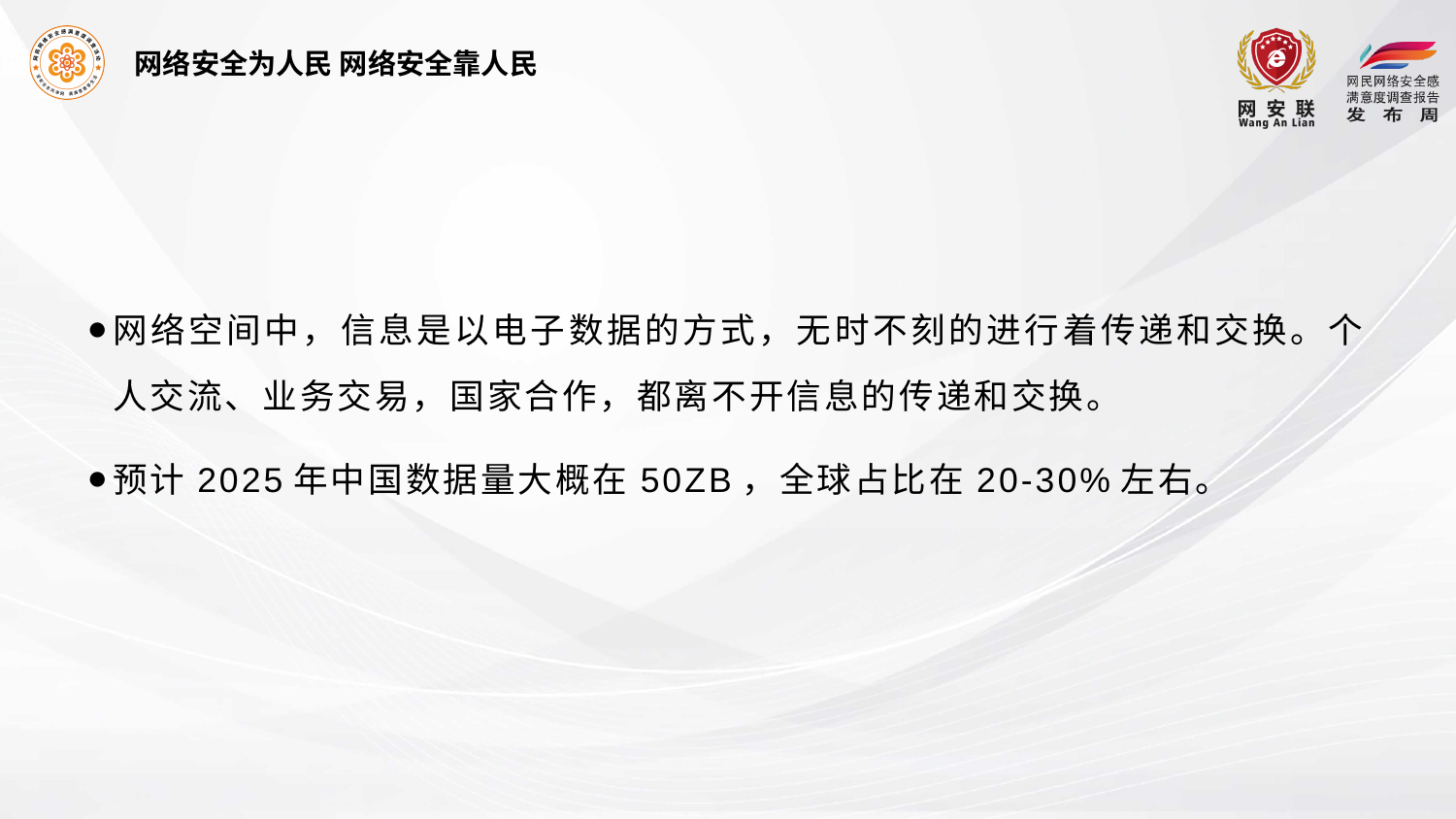

#
网络空间中，信息是以电子数据的方式，无时不刻的进行着传递和交换。个人交流、业务交易，国家合作，都离不开信息的传递和交换。
预计2025年中国数据量大概在50ZB，全球占比在20-30%左右。